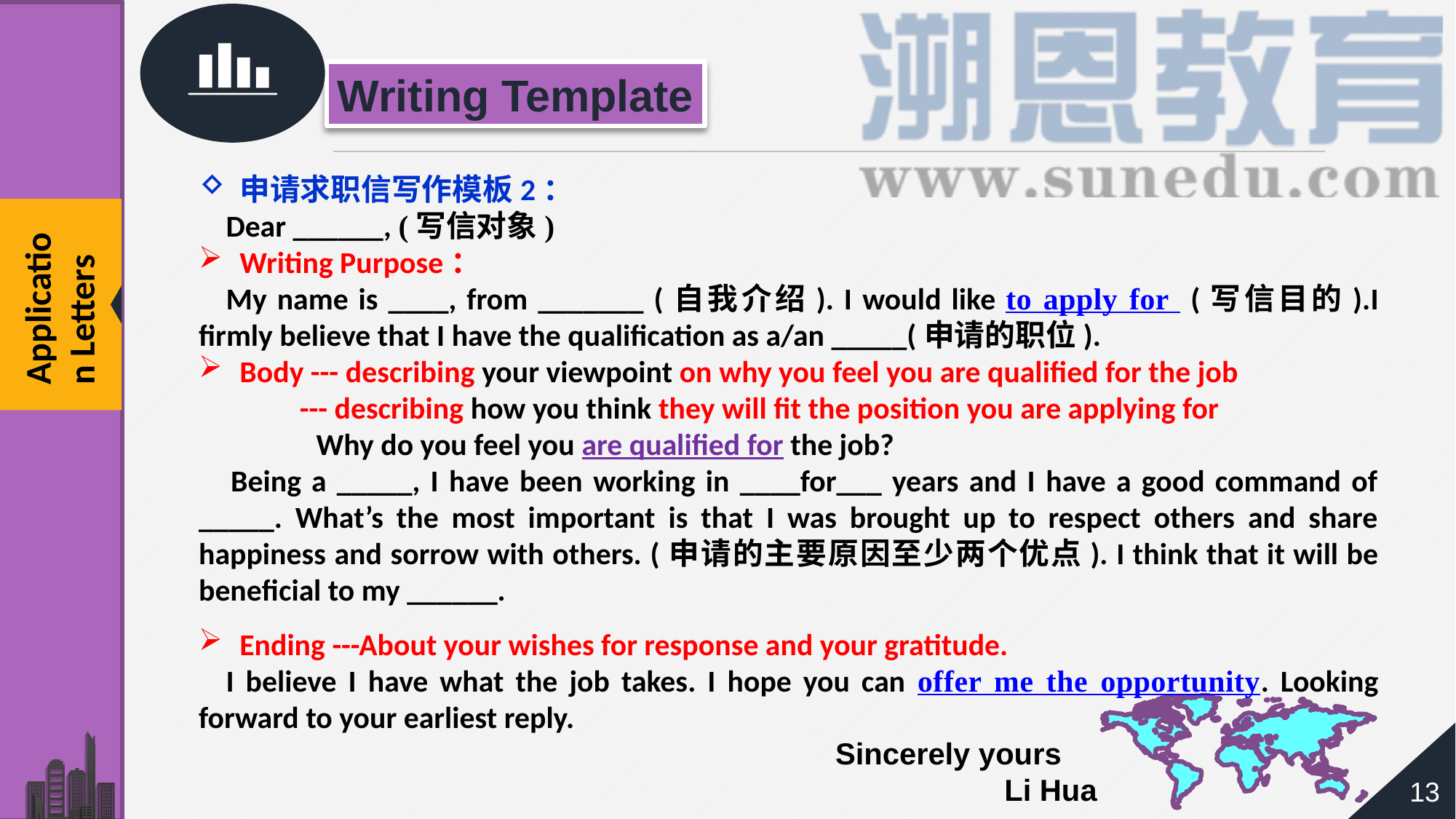

Writing Template
申请求职信写作模板2：
Dear ______, (写信对象)
Writing Purpose：
My name is ____, from _______ (自我介绍). I would like to apply for  (写信目的).I firmly believe that I have the qualification as a/an _____(申请的职位).
Body --- describing your viewpoint on why you feel you are qualified for the job
  --- describing how you think they will fit the position you are applying for
         Why do you feel you are qualified for the job?
Being a _____, I have been working in ____for___ years and I have a good command of _____. What’s the most important is that I was brought up to respect others and share happiness and sorrow with others. (申请的主要原因至少两个优点). I think that it will be beneficial to my ______.
Ending ---About your wishes for response and your gratitude.
I believe I have what the job takes. I hope you can offer me the opportunity. Looking forward to your earliest reply.
Sincerely yours                                                              Li Hua